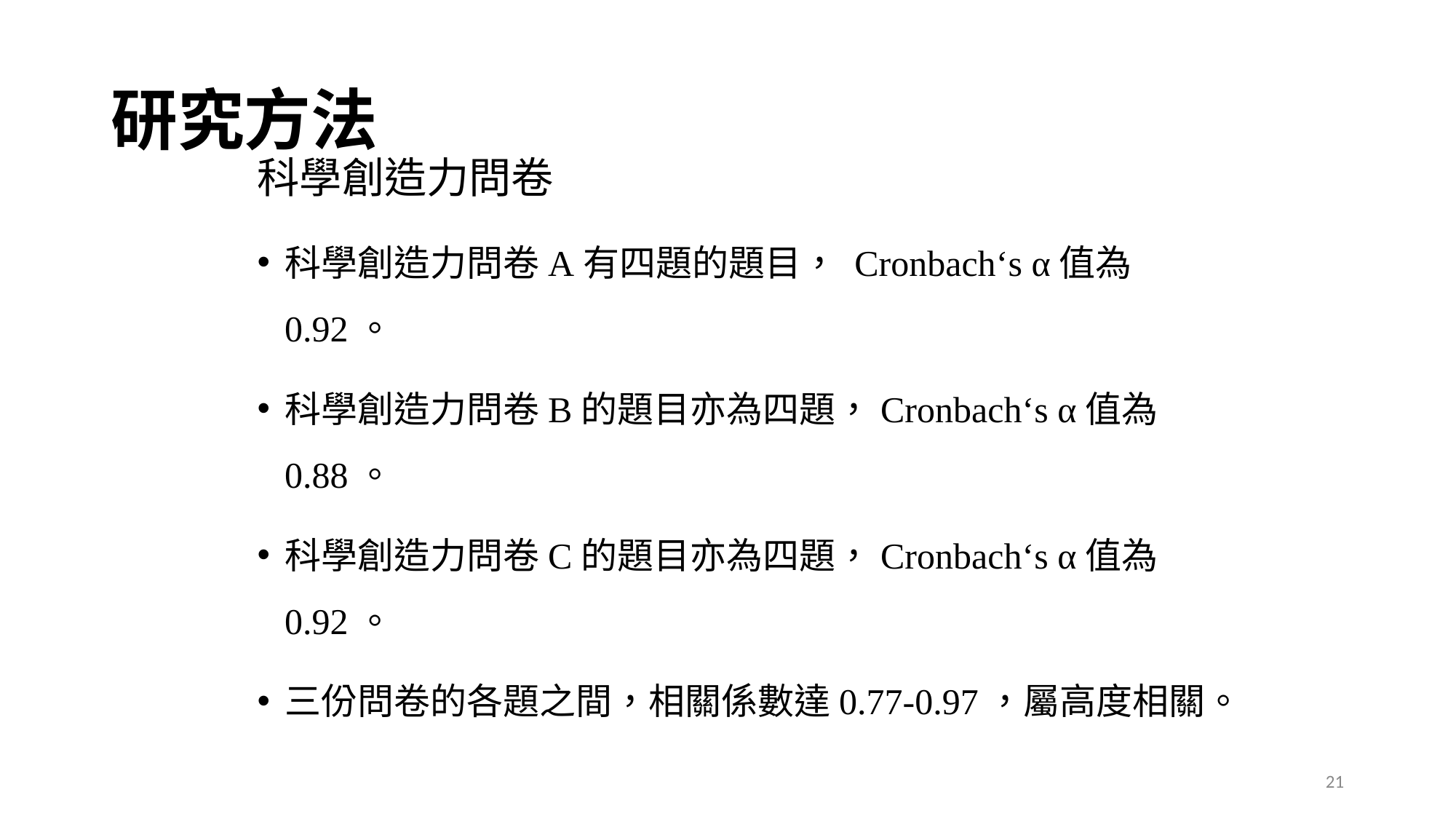

# 研究方法
科學創造力問卷
科學創造力問卷A有四題的題目， Cronbach‘s α值為 0.92。
科學創造力問卷B的題目亦為四題，Cronbach‘s α值為 0.88。
科學創造力問卷C的題目亦為四題，Cronbach‘s α值為 0.92。
三份問卷的各題之間，相關係數達0.77-0.97，屬高度相關。
21